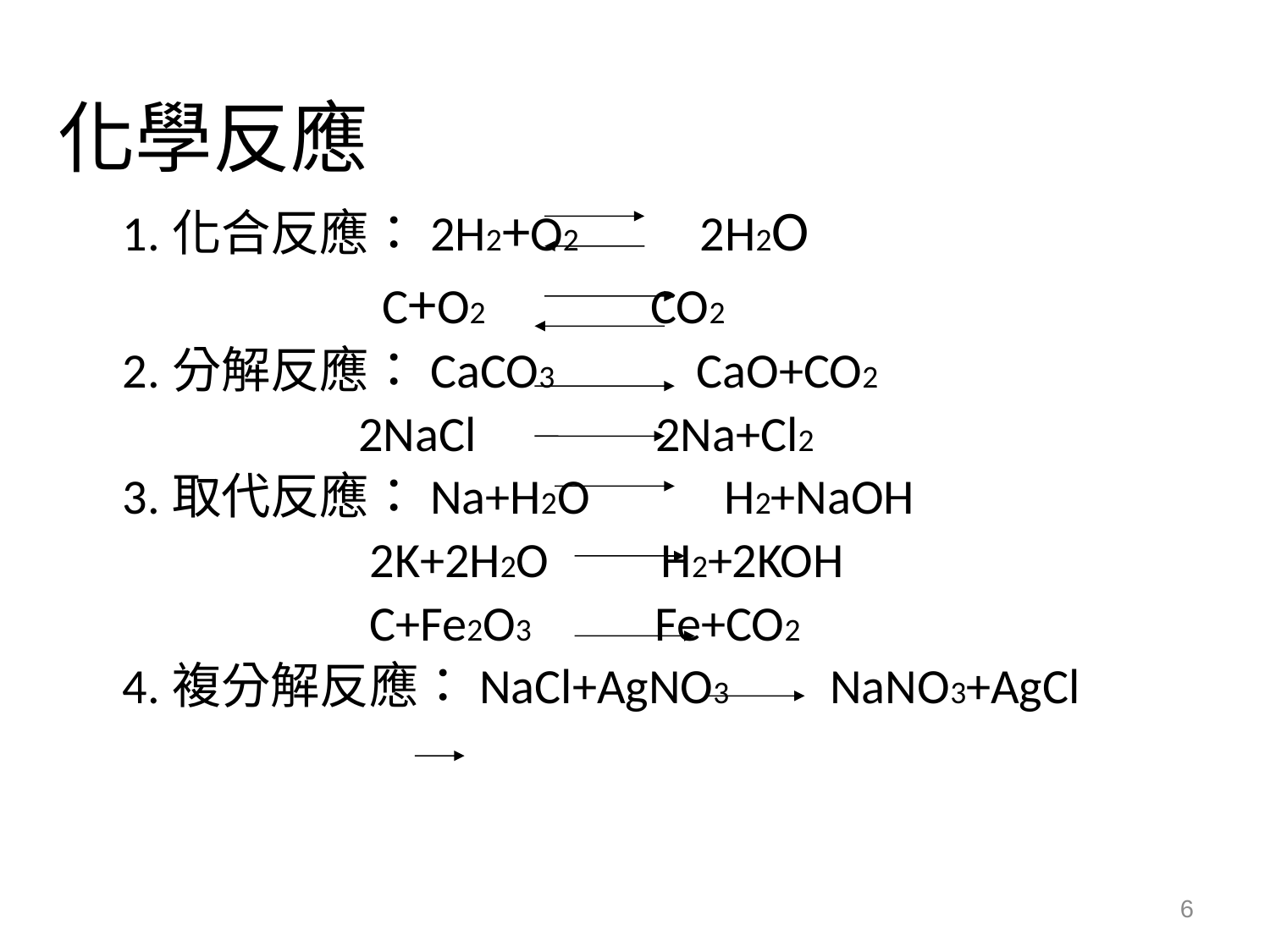

# 化學反應
    1.化合反應：2H2+O2          2H2O
                        C+O2             CO2
    2.分解反應：CaCO3             CaO+CO2
                         2NaCl                2Na+Cl2
    3.取代反應：Na+H2O            H2+NaOH
                          2K+2H2O          H2+2KOH
                          C+Fe2O3           Fe+CO2
    4.複分解反應：NaCl+AgNO3         NaNO3+AgCl

6